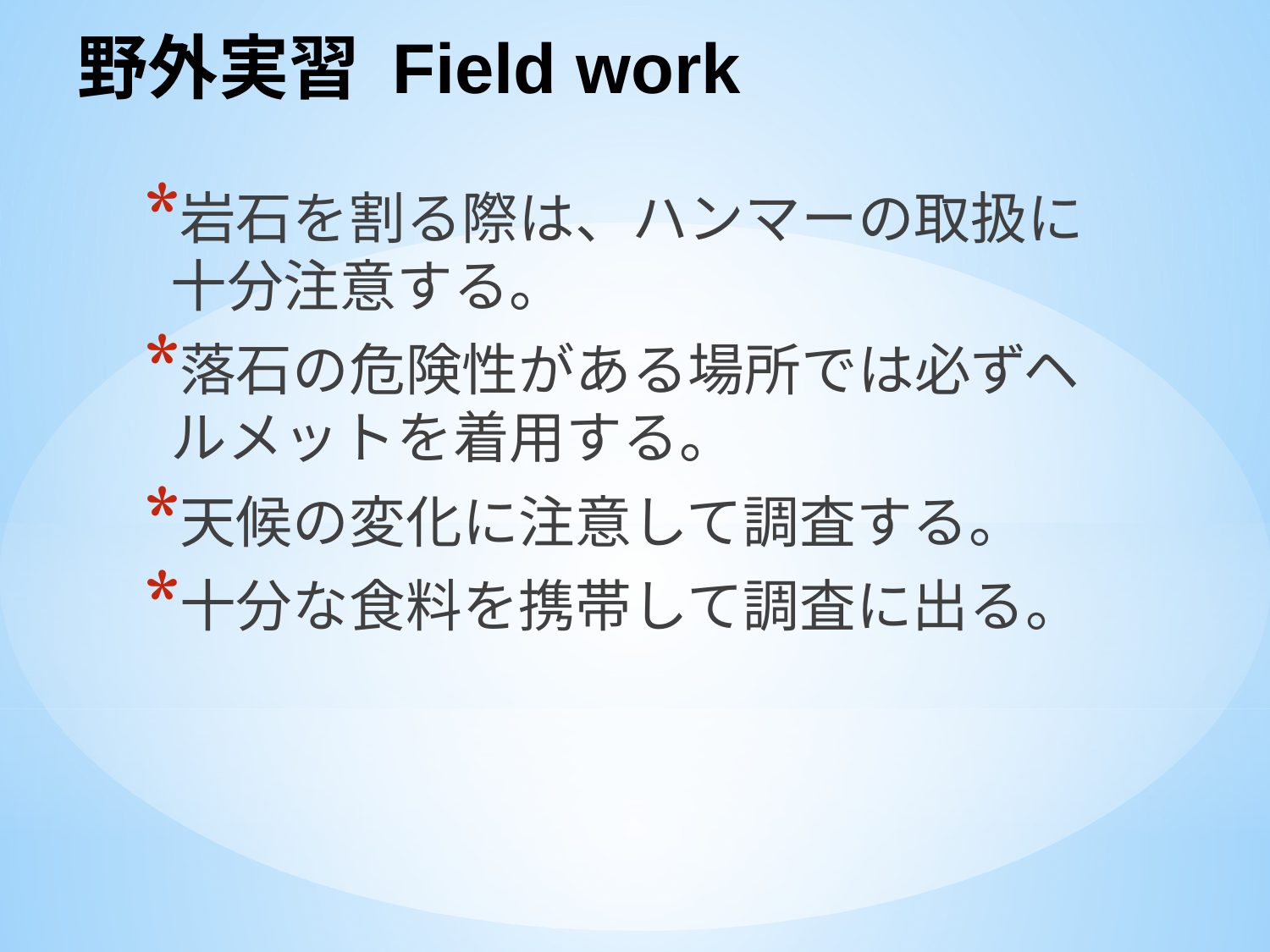

# 野外実習 Field work
岩石を割る際は、ハンマーの取扱に十分注意する。
落石の危険性がある場所では必ずヘルメットを着用する。
天候の変化に注意して調査する。
十分な食料を携帯して調査に出る。